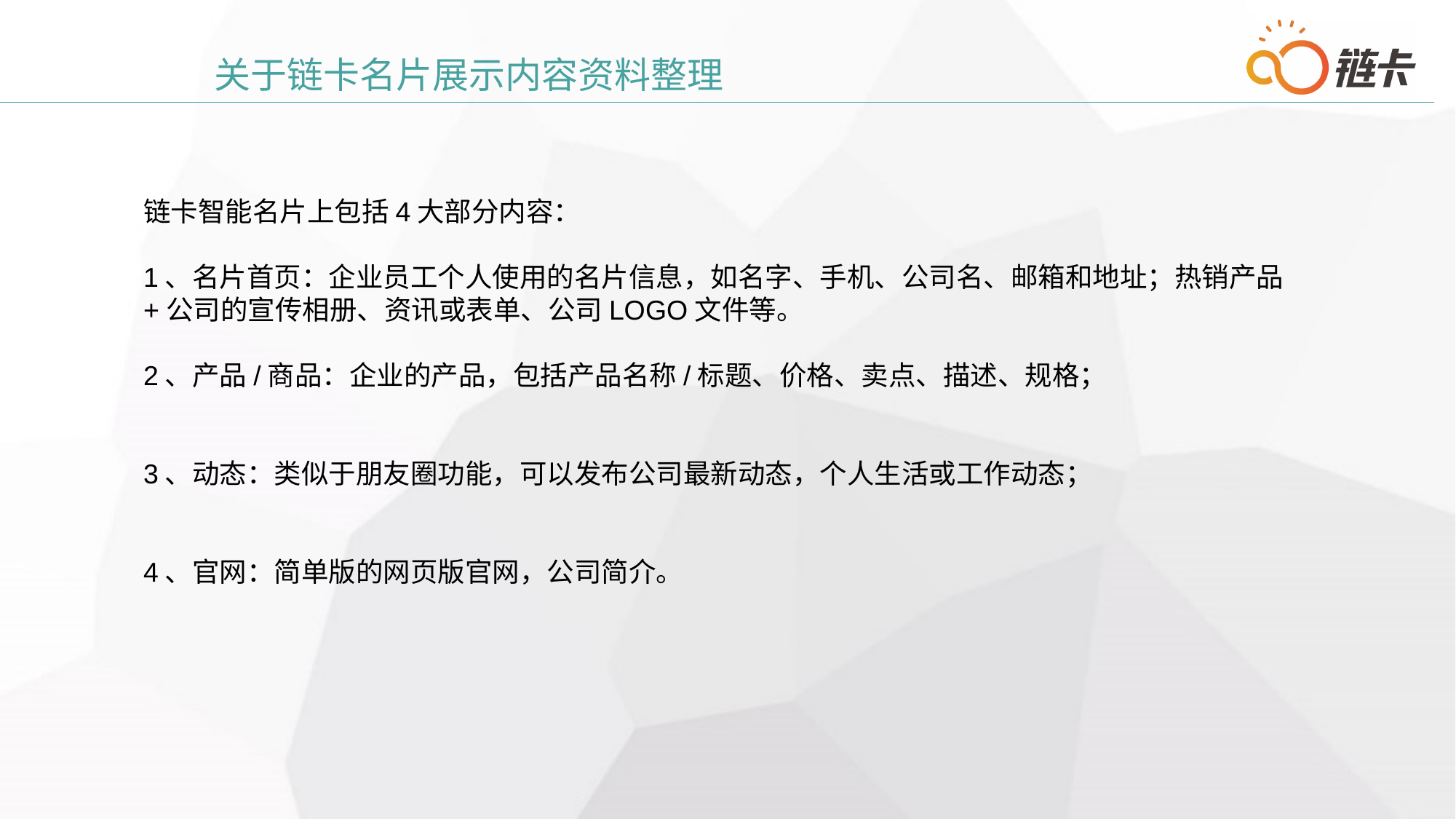

关于链卡名片展示内容资料整理
链卡智能名片上包括4大部分内容：

1、名片首页：企业员工个人使用的名片信息，如名字、手机、公司名、邮箱和地址；热销产品+公司的宣传相册、资讯或表单、公司LOGO文件等。

2、产品/商品：企业的产品，包括产品名称/标题、价格、卖点、描述、规格；

3、动态：类似于朋友圈功能，可以发布公司最新动态，个人生活或工作动态；

4、官网：简单版的网页版官网，公司简介。